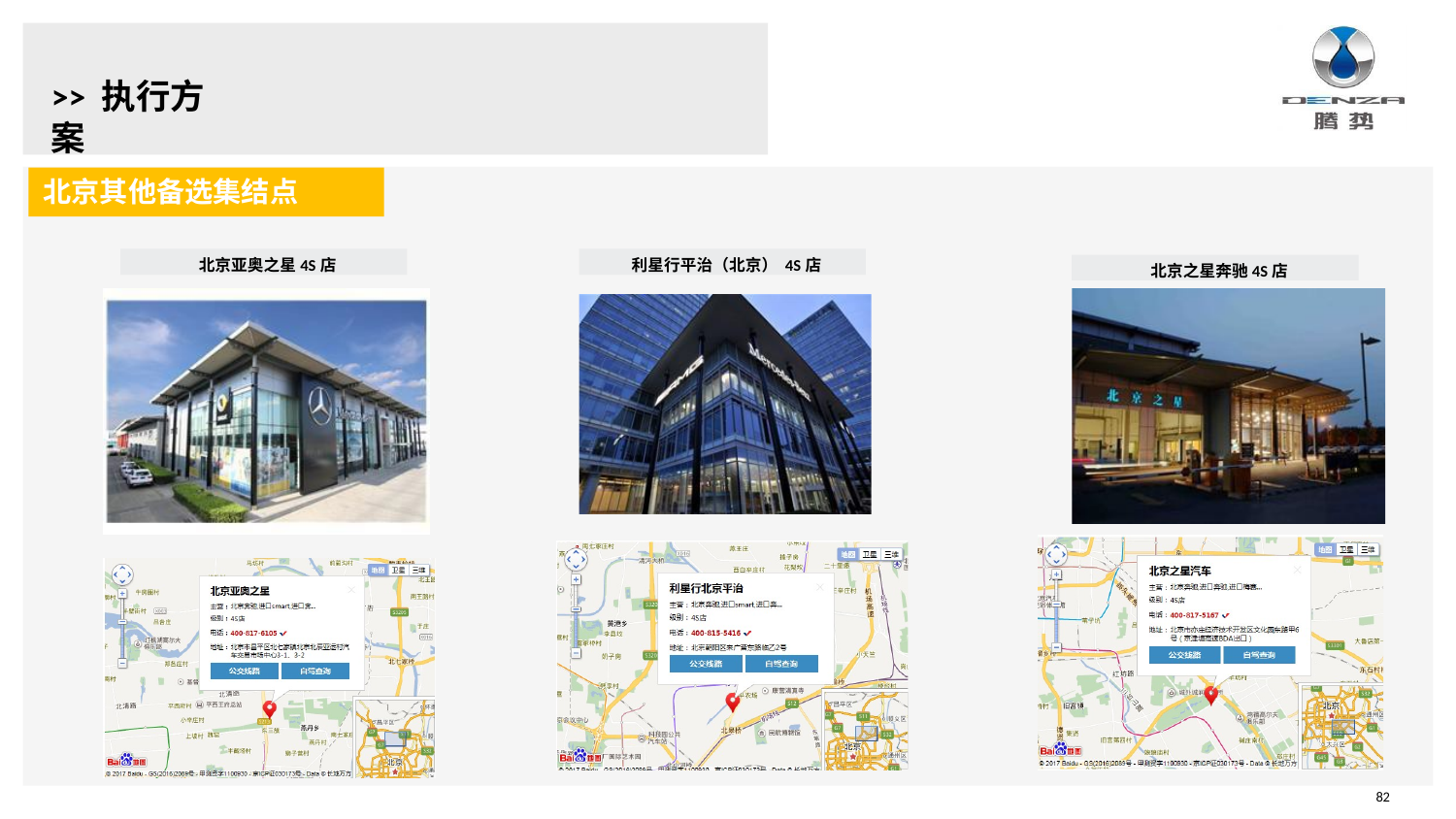

# >> 执行方案

北京其他备选集结点
北京亚奥之星4S店
利星行平治（北京） 4S店
北京之星奔驰4S店

82